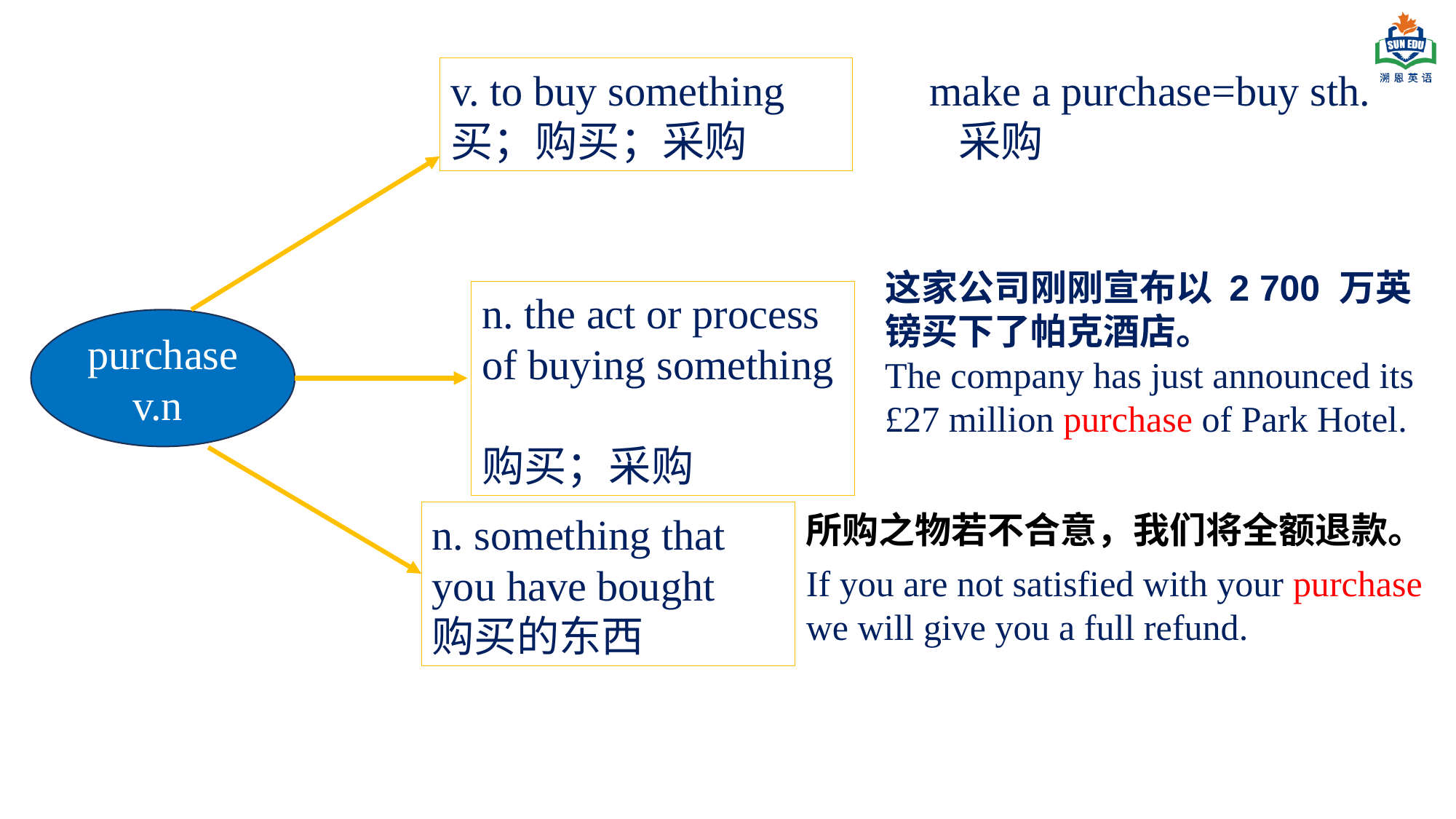

v. to buy something
买；购买；采购
make a purchase=buy sth.
  采购
这家公司刚刚宣布以 2 700 万英镑买下了帕克酒店。
The company has just announced its £27 million purchase of Park Hotel.
n. the act or process of buying something
购买；采购
purchase
v.n
n. something that you have bought
购买的东西
所购之物若不合意，我们将全额退款。
If you are not satisfied with your purchase we will give you a full refund.